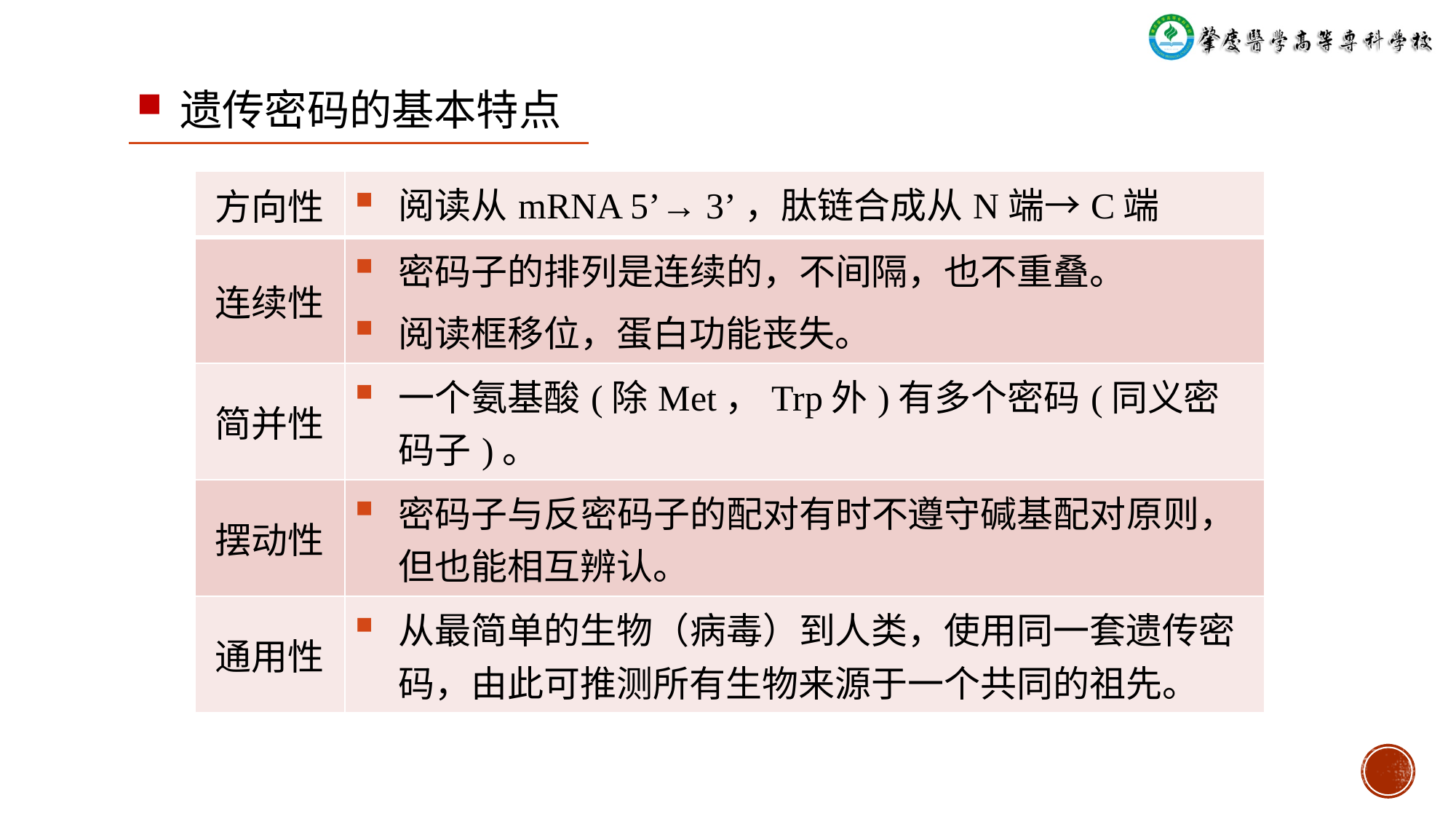

# 遗传密码的基本特点
| 方向性 | 阅读从mRNA 5’→ 3’，肽链合成从N端→C端 |
| --- | --- |
| 连续性 | 密码子的排列是连续的，不间隔，也不重叠。 阅读框移位，蛋白功能丧失。 |
| 简并性 | 一个氨基酸(除Met，Trp外)有多个密码(同义密码子)。 |
| 摆动性 | 密码子与反密码子的配对有时不遵守碱基配对原则，但也能相互辨认。 |
| 通用性 | 从最简单的生物（病毒）到人类，使用同一套遗传密码，由此可推测所有生物来源于一个共同的祖先。 |